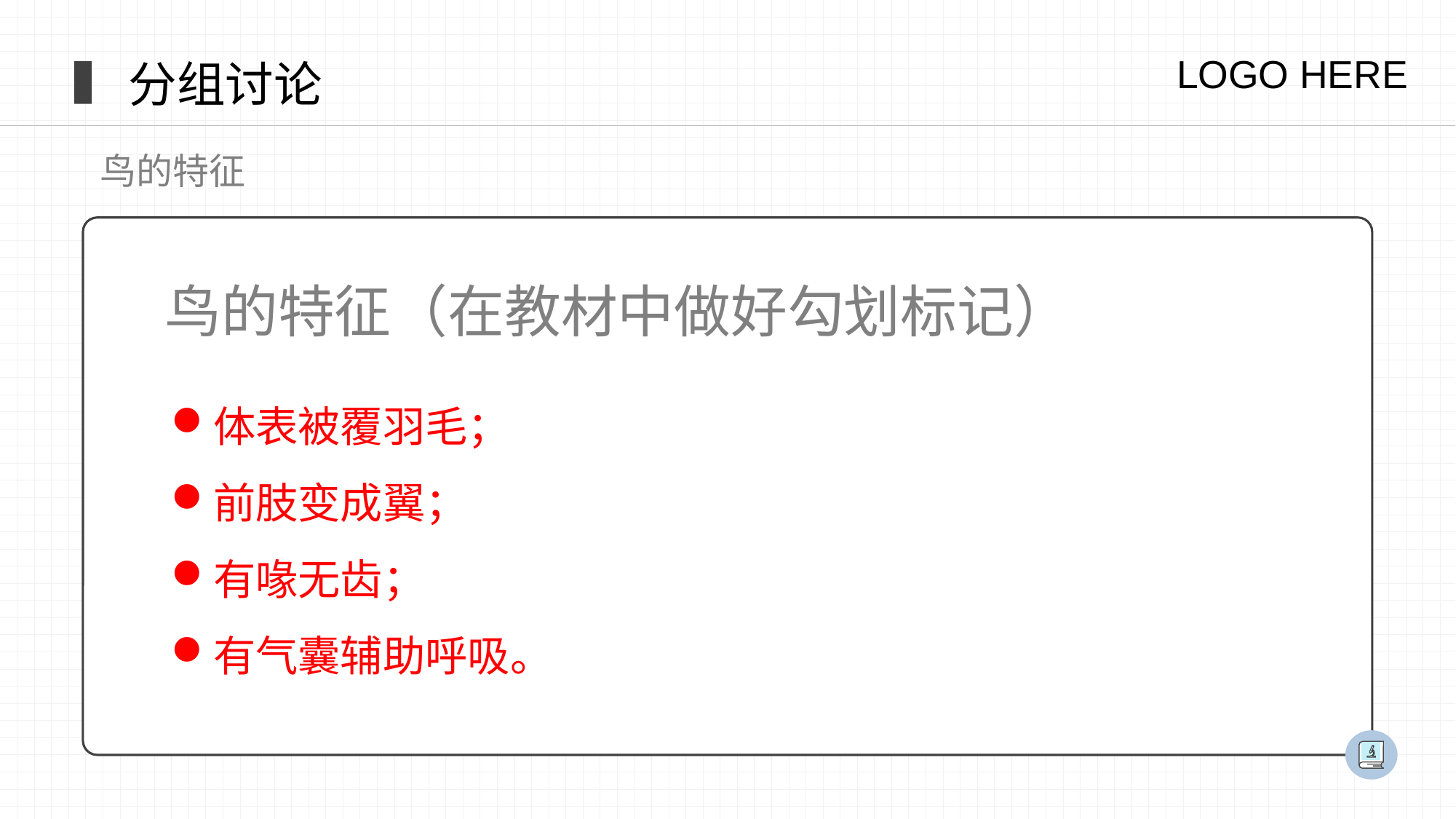

分组讨论
鸟的特征
鸟的特征（在教材中做好勾划标记）
体表被覆羽毛；
前肢变成翼；
有喙无齿；
有气囊辅助呼吸。